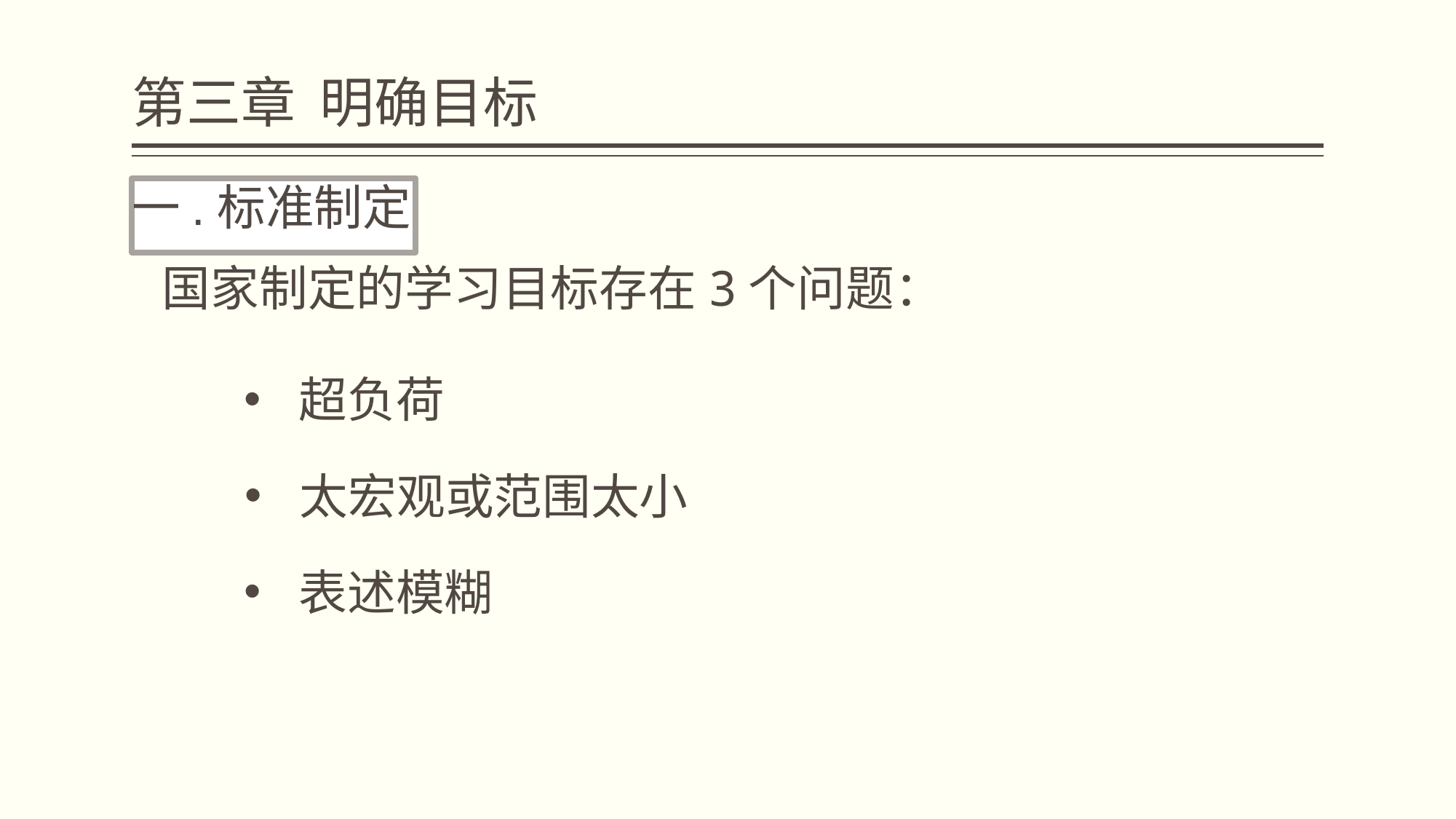

# 第三章  明确目标
一.标准制定
国家制定的学习目标存在3个问题：
超负荷
太宏观或范围太小
表述模糊